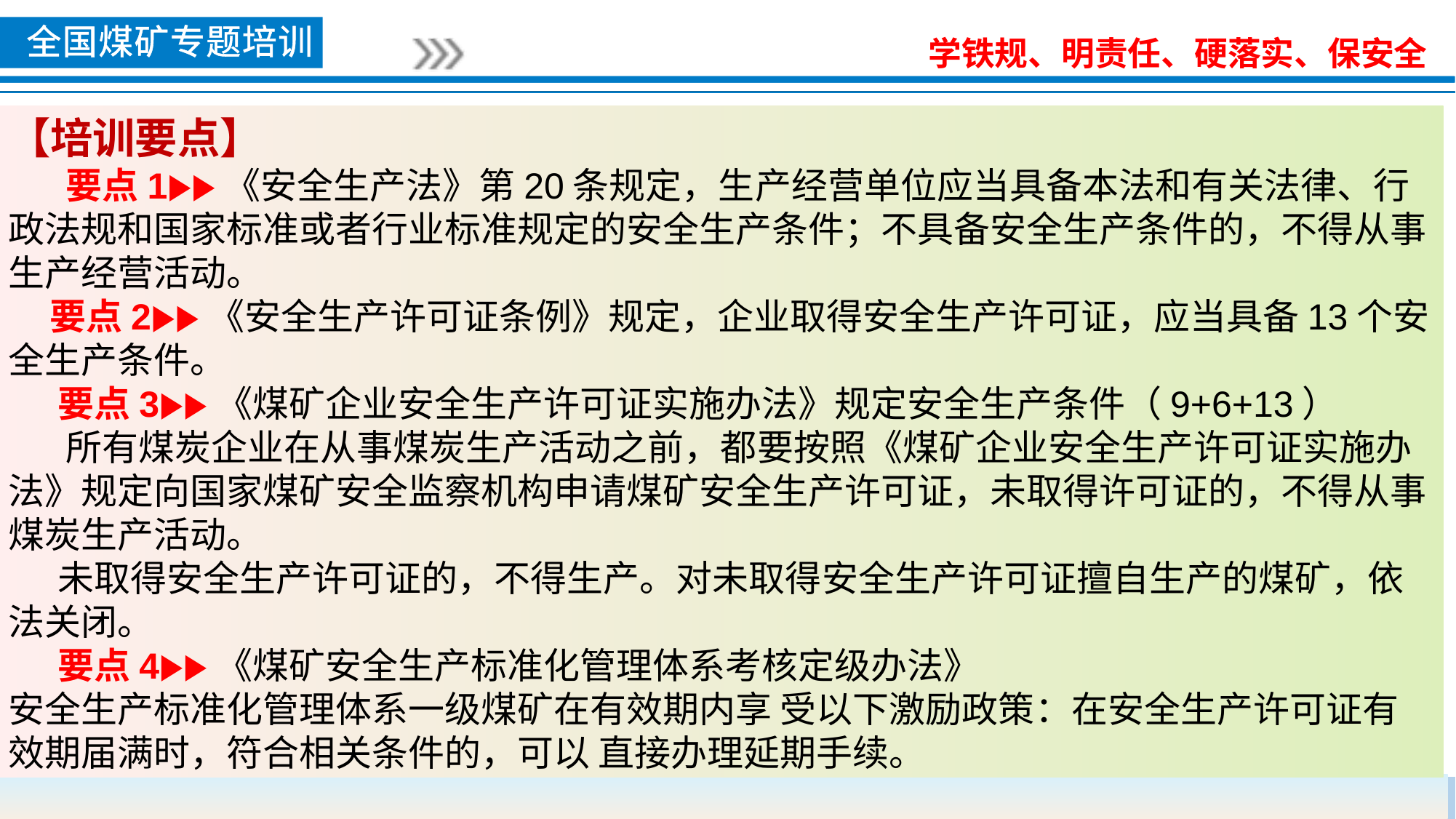

【培训要点】
      要点1▶▶《安全生产法》第20条规定，生产经营单位应当具备本法和有关法律、行政法规和国家标准或者行业标准规定的安全生产条件；不具备安全生产条件的，不得从事生产经营活动。
    要点2▶▶《安全生产许可证条例》规定，企业取得安全生产许可证，应当具备13个安全生产条件。
     要点3▶▶《煤矿企业安全生产许可证实施办法》规定安全生产条件（9+6+13）
      所有煤炭企业在从事煤炭生产活动之前，都要按照《煤矿企业安全生产许可证实施办法》规定向国家煤矿安全监察机构申请煤矿安全生产许可证，未取得许可证的，不得从事煤炭生产活动。
     未取得安全生产许可证的，不得生产。对未取得安全生产许可证擅自生产的煤矿，依法关闭。
     要点4▶▶《煤矿安全生产标准化管理体系考核定级办法》
安全生产标准化管理体系一级煤矿在有效期内享 受以下激励政策：在安全生产许可证有效期届满时，符合相关条件的，可以 直接办理延期手续。